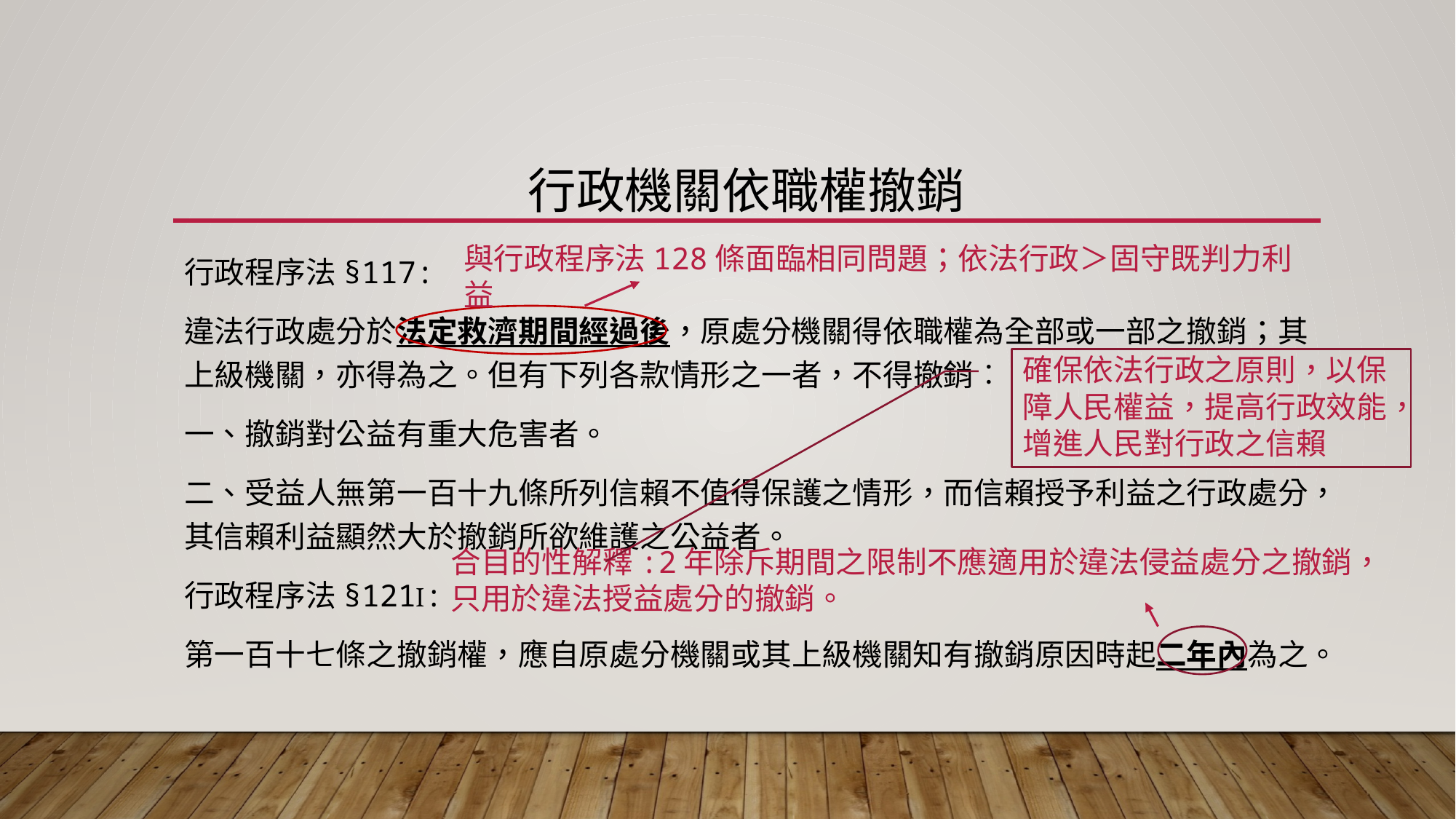

# 行政機關依職權撤銷
與行政程序法128條面臨相同問題；依法行政＞固守既判力利益
行政程序法§117:
違法行政處分於法定救濟期間經過後，原處分機關得依職權為全部或一部之撤銷；其上級機關，亦得為之。但有下列各款情形之一者，不得撤銷︰
一、撤銷對公益有重大危害者。
二、受益人無第一百十九條所列信賴不值得保護之情形，而信賴授予利益之行政處分，其信賴利益顯然大於撤銷所欲維護之公益者。
行政程序法§121Ⅰ:
第一百十七條之撤銷權，應自原處分機關或其上級機關知有撤銷原因時起二年內為之。

確保依法行政之原則，以保障人民權益，提高行政效能，增進人民對行政之信賴

合目的性解釋:2年除斥期間之限制不應適用於違法侵益處分之撤銷，只用於違法授益處分的撤銷。